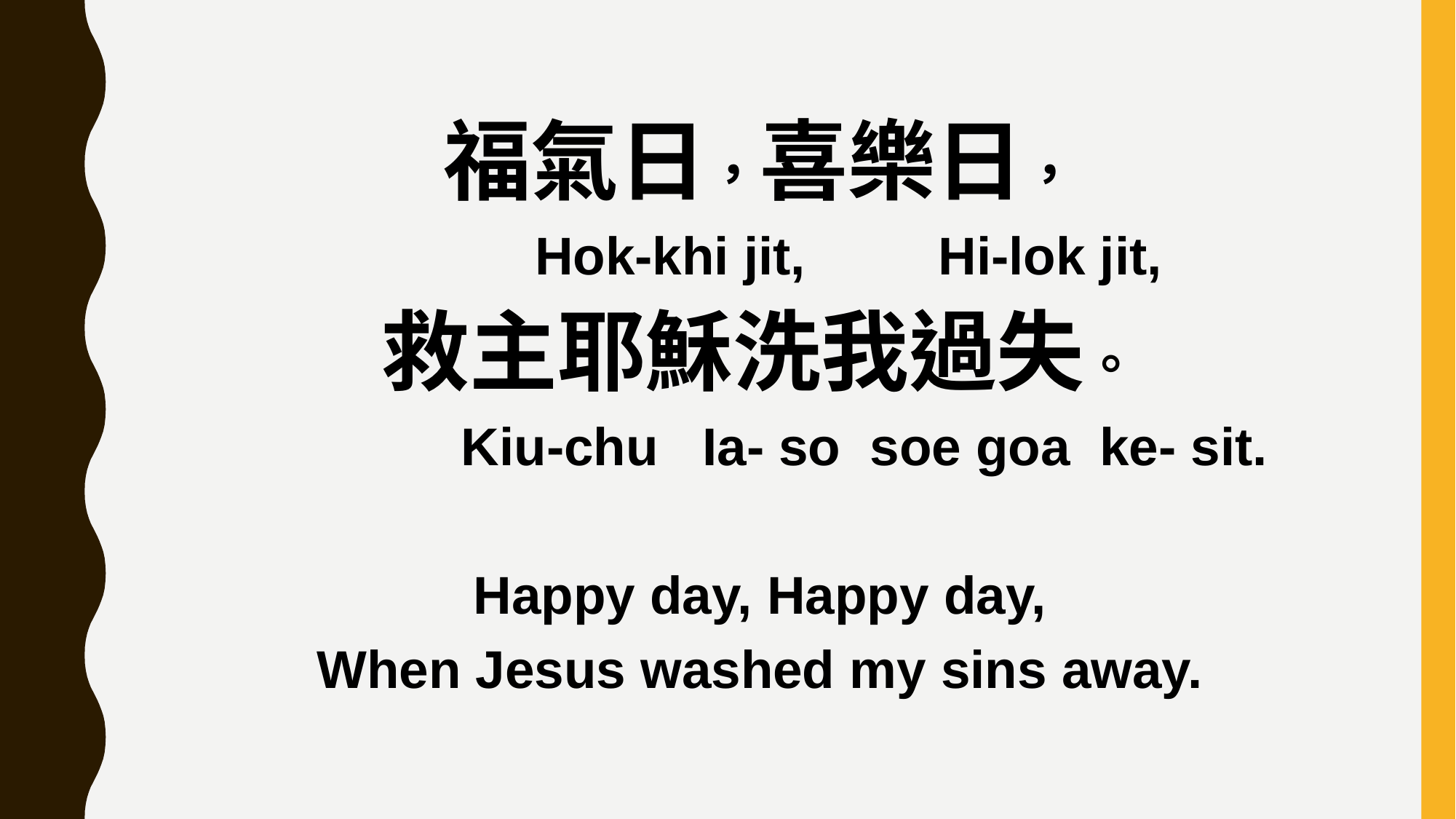

福氣日，喜樂日，
                         Hok-khi jit,         Hi-lok jit,
救主耶穌洗我過失。
                    Kiu-chu   Ia- so  soe goa  ke- sit.

Happy day, Happy day,
When Jesus washed my sins away.